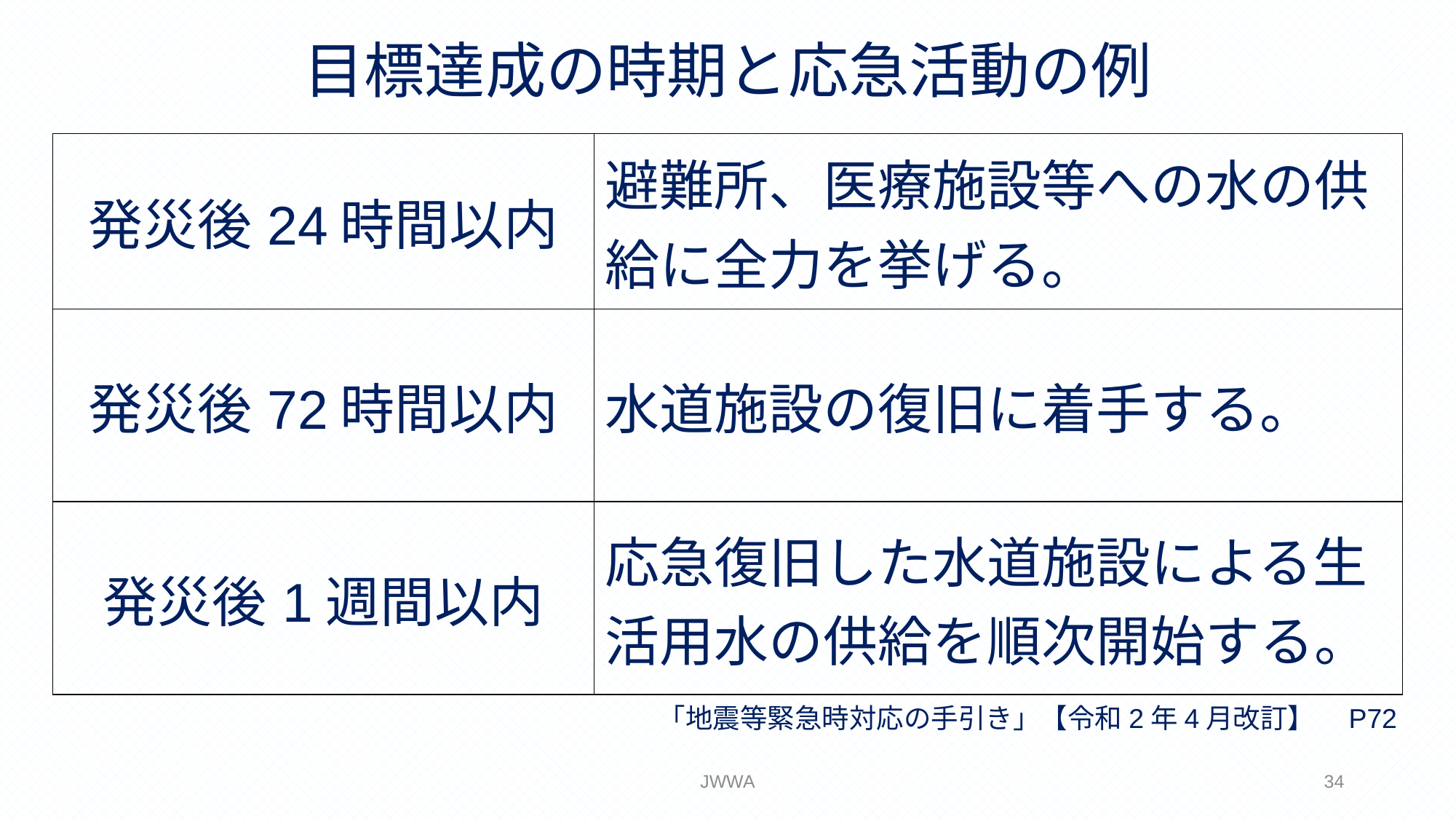

# 目標達成の時期と応急活動の例
| 発災後24時間以内 | 避難所、医療施設等への水の供給に全力を挙げる。 |
| --- | --- |
| 発災後72時間以内 | 水道施設の復旧に着手する。 |
| 発災後1週間以内 | 応急復旧した水道施設による生活用水の供給を順次開始する。 |
「地震等緊急時対応の手引き」【令和2年4月改訂】　P72
JWWA
34